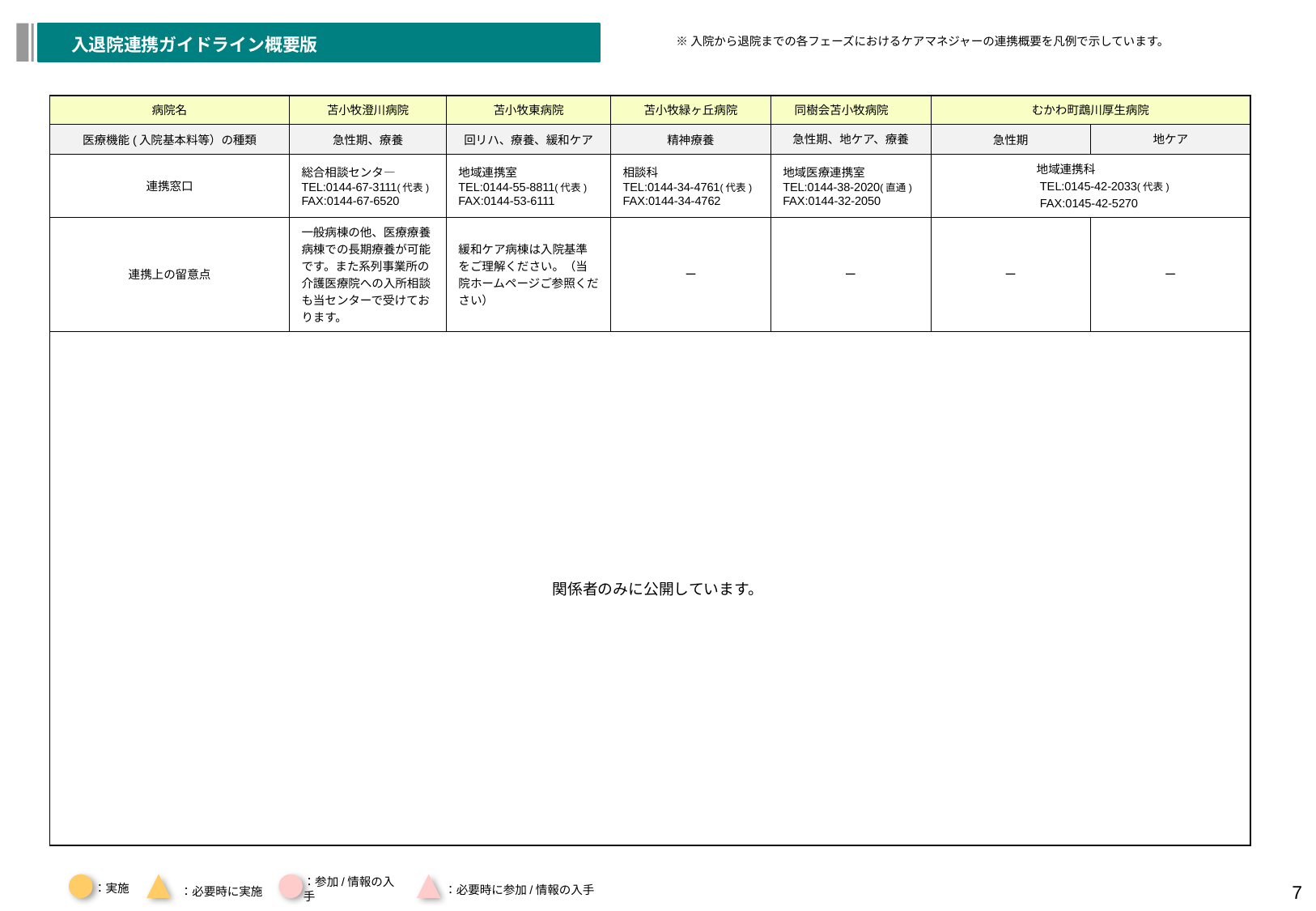

入退院連携ガイドライン概要版

※入院から退院までの各フェーズにおけるケアマネジャーの連携概要を凡例で示しています。
| 病院名 | 苫小牧澄川病院 | 苫小牧東病院 | 苫小牧緑ヶ丘病院 | 同樹会苫小牧病院 | むかわ町鵡川厚生病院 | むかわ町鵡川厚生病院 |
| --- | --- | --- | --- | --- | --- | --- |
| 医療機能(入院基本料等）の種類 | 急性期、療養 | 回リハ、療養、緩和ケア | 精神療養 | 急性期、地ケア、療養 | 急性期 | 地ケア |
| 連携窓口 | 総合相談センタ― TEL:0144-67-3111(代表) FAX:0144-67-6520 | 地域連携室 TEL:0144-55-8811(代表) FAX:0144-53-6111 | 相談科 TEL:0144-34-4761(代表) FAX:0144-34-4762 | 地域医療連携室 TEL:0144-38-2020(直通) FAX:0144-32-2050 | 地域連携科 　　　　　　　　TEL:0145-42-2033(代表) 　　　　　　　　FAX:0145-42-5270 |  |
| 連携上の留意点 | 一般病棟の他、医療療養病棟での長期療養が可能です。また系列事業所の介護医療院への入所相談も当センターで受けております。 | 緩和ケア病棟は入院基準をご理解ください。（当院ホームページご参照ください） | ー | ー | ー | ー |
| 関係者のみに公開しています。 |  |  |  |  |  |  |
7
：実施
：参加/情報の入手
：必要時に参加/情報の入手
：必要時に実施